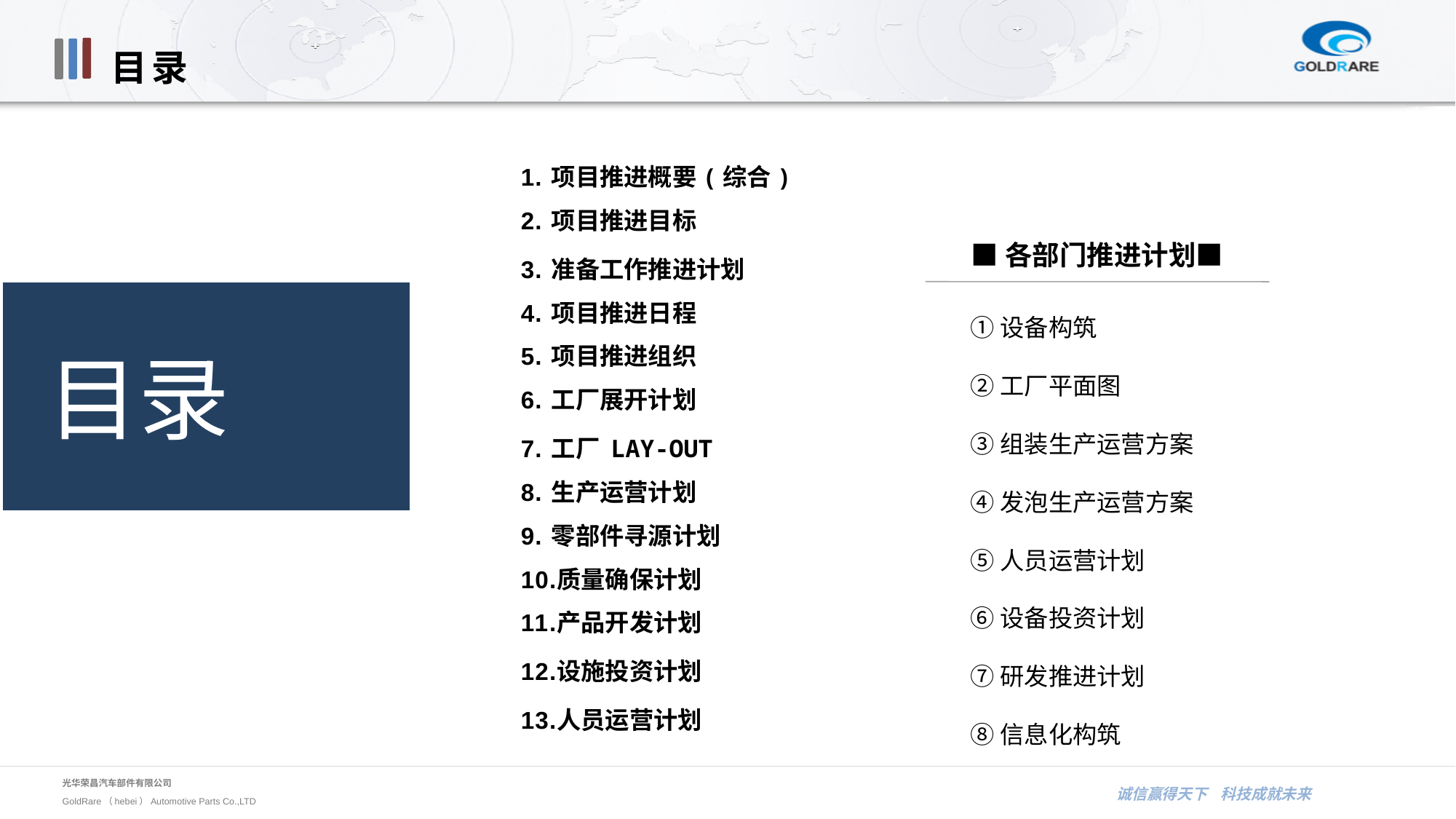

目录
项目推进概要(综合)
项目推进目标
准备工作推进计划
项目推进日程
项目推进组织
工厂展开计划
工厂 LAY-OUT
生产运营计划
零部件寻源计划
质量确保计划
产品开发计划
设施投资计划
人员运营计划
■各部门推进计划■

目录
①设备构筑
②工厂平面图
③组装生产运营方案
④发泡生产运营方案
⑤人员运营计划
⑥设备投资计划
⑦研发推进计划
⑧信息化构筑